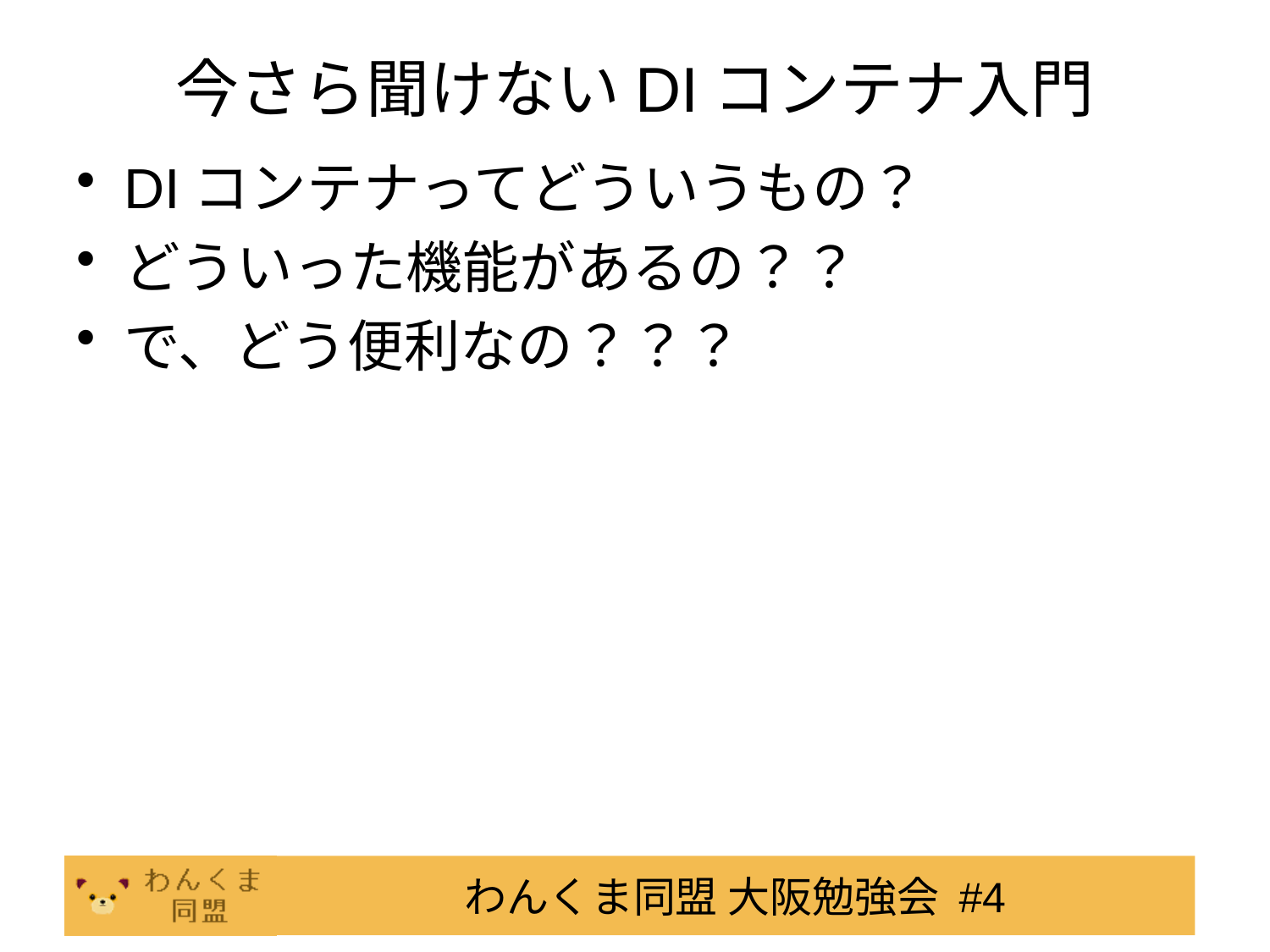

# 今さら聞けないDIコンテナ入門
DIコンテナってどういうもの？
どういった機能があるの？？
で、どう便利なの？？？